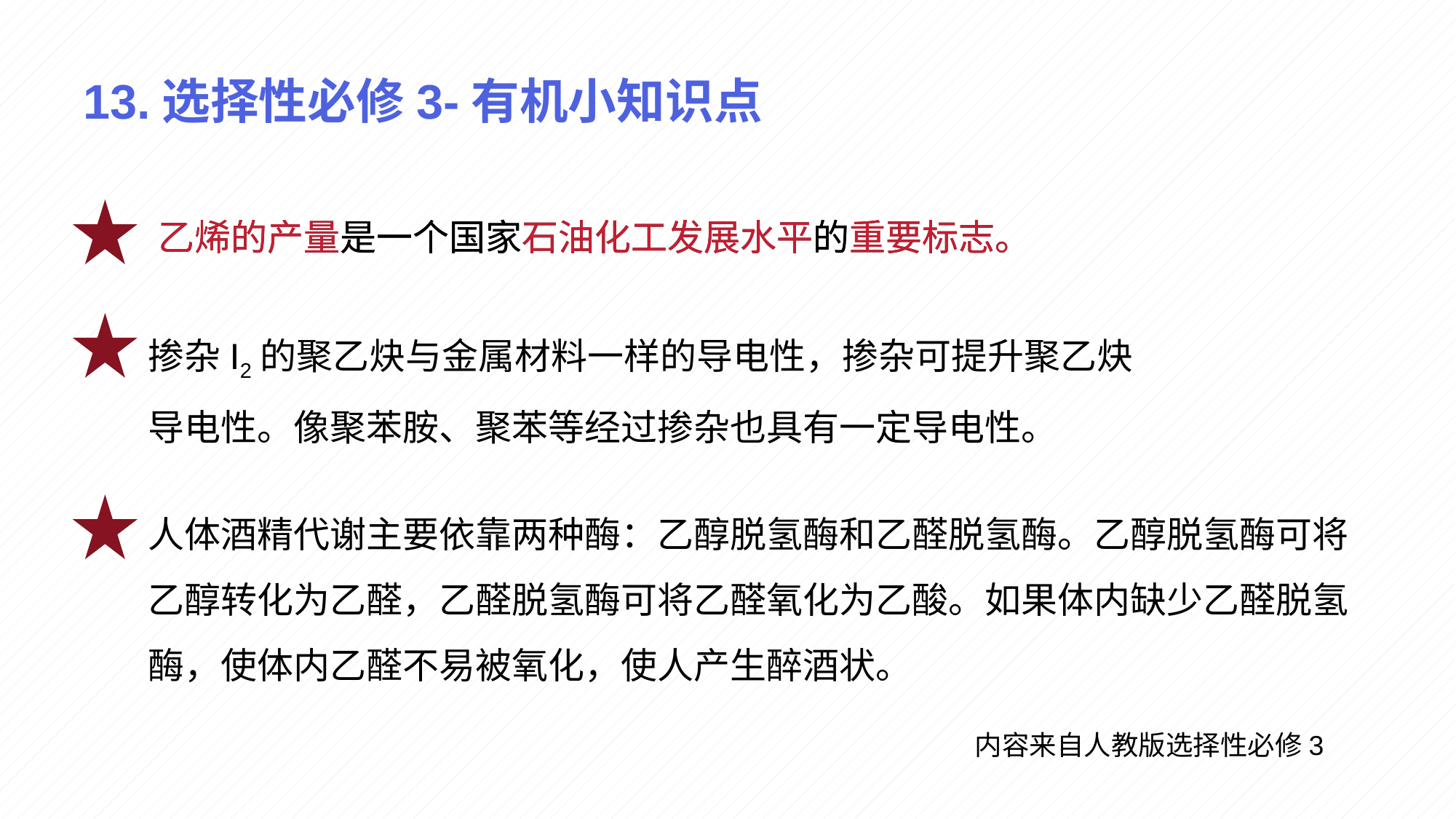

# 13.选择性必修3-有机小知识点
乙烯的产量是一个国家石油化工发展水平的重要标志。
乙烯的产量是一个国家石油化工发展水平的重要标志。

掺杂I2的聚乙炔与金属材料一样的导电性，掺杂可提升聚乙炔导电性。像聚苯胺、聚苯等经过掺杂也具有一定导电性。

人体酒精代谢主要依靠两种酶：乙醇脱氢酶和乙醛脱氢酶。乙醇脱氢酶可将乙醇转化为乙醛，乙醛脱氢酶可将乙醛氧化为乙酸。如果体内缺少乙醛脱氢酶，使体内乙醛不易被氧化，使人产生醉酒状。

内容来自人教版选择性必修3